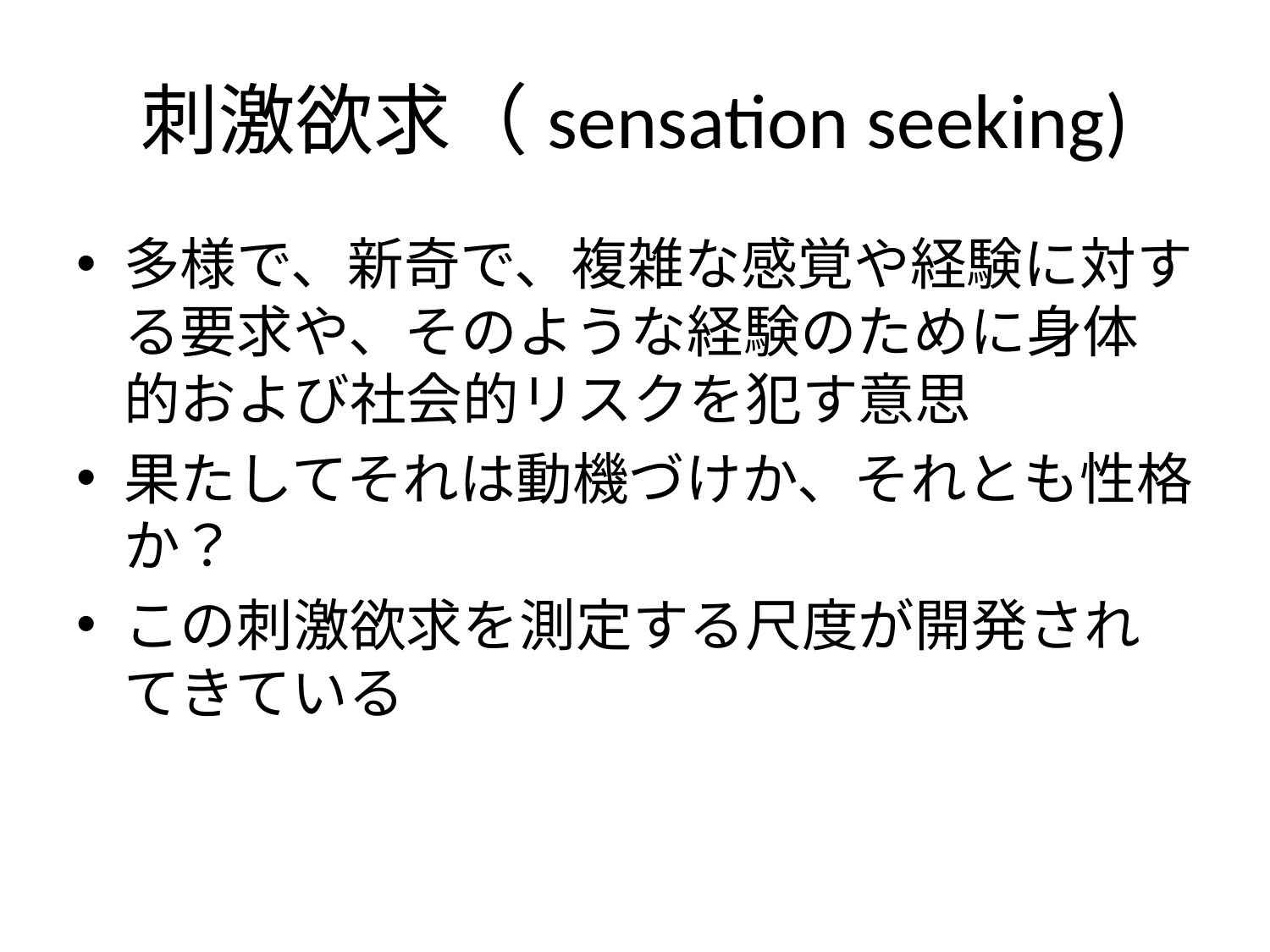

# 刺激欲求（sensation seeking)
多様で、新奇で、複雑な感覚や経験に対する要求や、そのような経験のために身体的および社会的リスクを犯す意思
果たしてそれは動機づけか、それとも性格か？
この刺激欲求を測定する尺度が開発されてきている